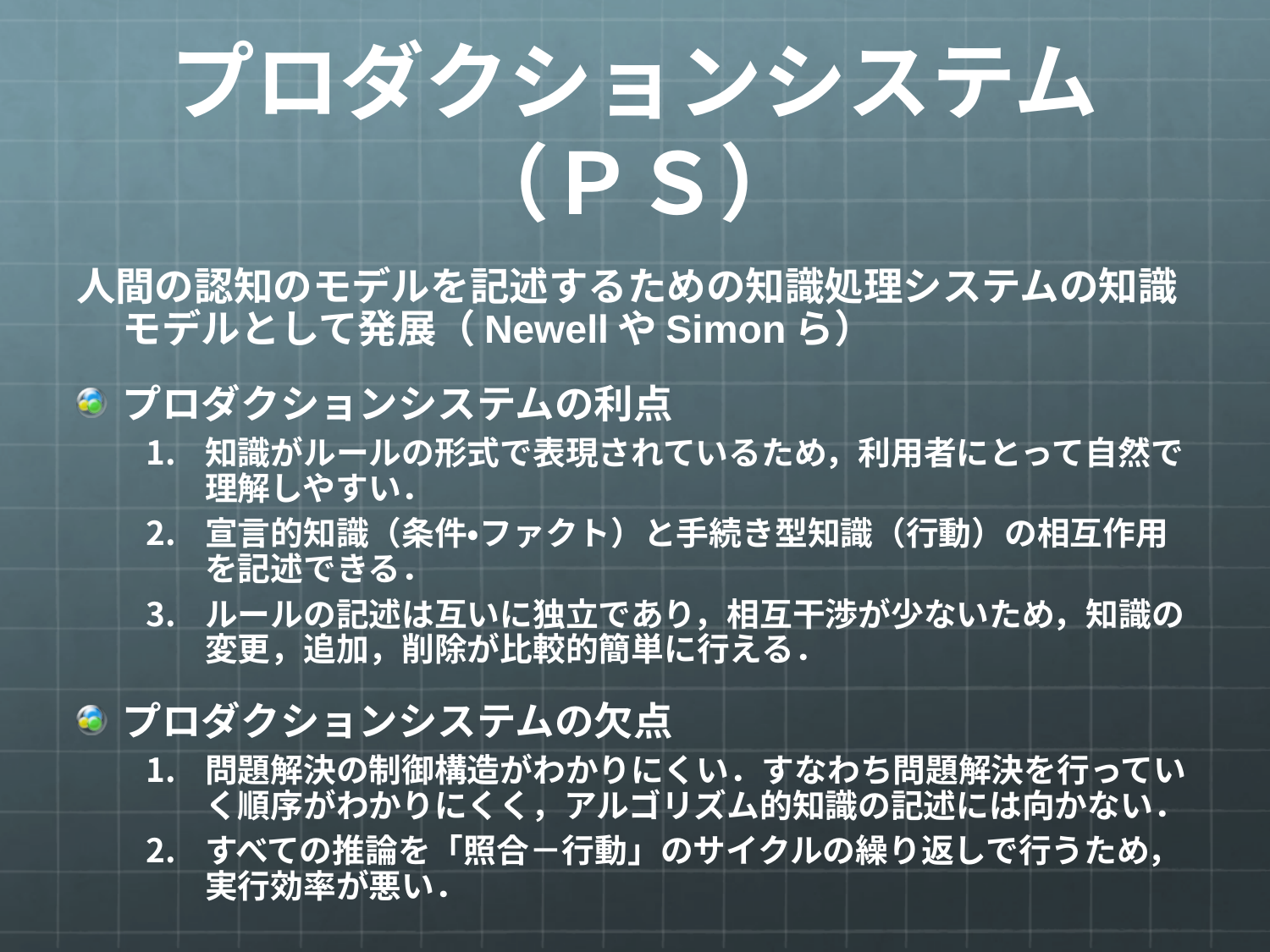

# プロダクションシステム（ＰＳ）
人間の認知のモデルを記述するための知識処理システムの知識モデルとして発展（NewellやSimonら）
プロダクションシステムの利点
知識がルールの形式で表現されているため，利用者にとって自然で理解しやすい．
宣言的知識（条件・ファクト）と手続き型知識（行動）の相互作用を記述できる．
ルールの記述は互いに独立であり，相互干渉が少ないため，知識の変更，追加，削除が比較的簡単に行える．
プロダクションシステムの欠点
問題解決の制御構造がわかりにくい．すなわち問題解決を行っていく順序がわかりにくく，アルゴリズム的知識の記述には向かない．
すべての推論を「照合－行動」のサイクルの繰り返しで行うため，実行効率が悪い．